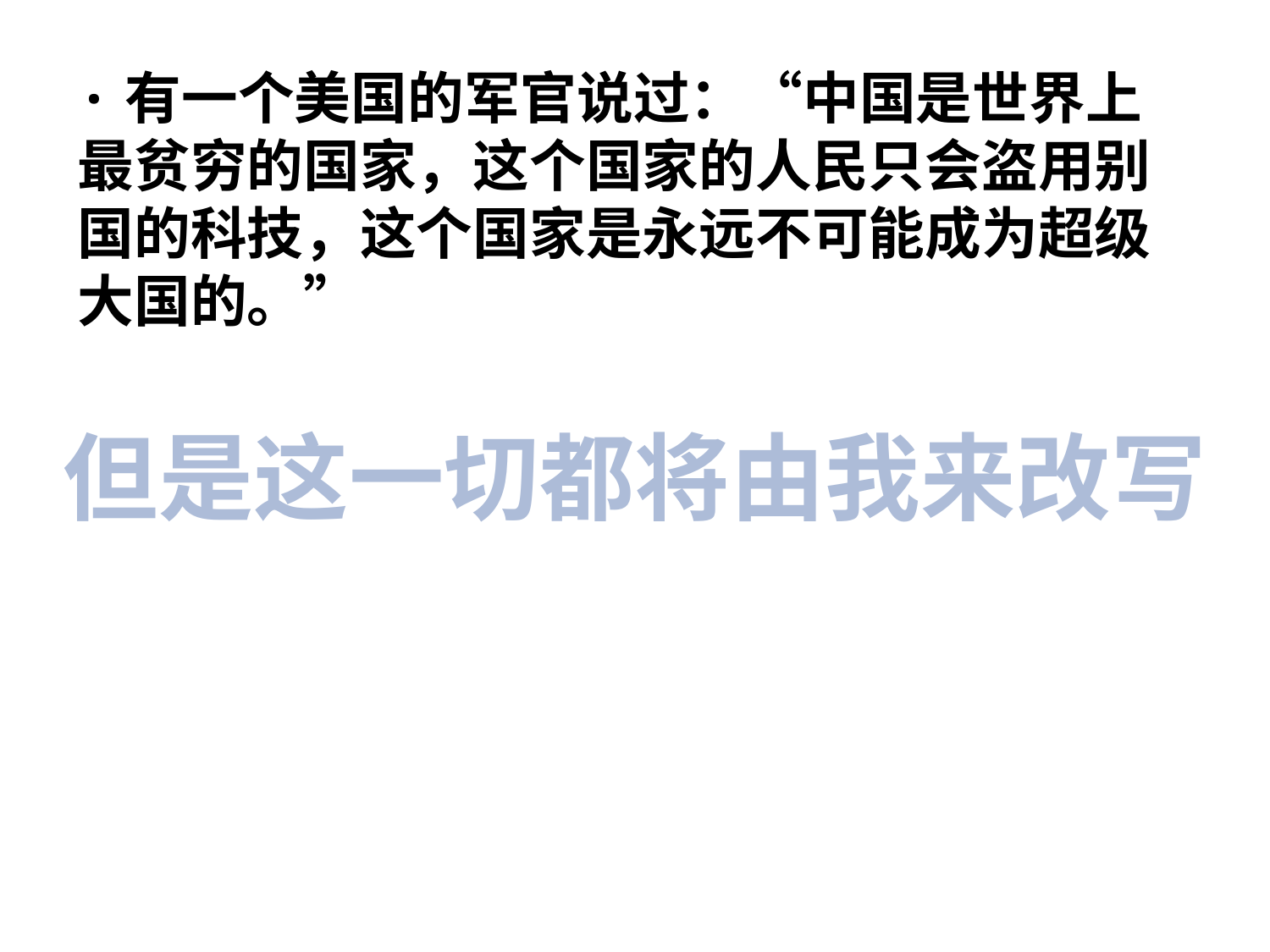

·有一个美国的军官说过：“中国是世界上最贫穷的国家，这个国家的人民只会盗用别国的科技，这个国家是永远不可能成为超级大国的。”

但是这一切都将由我来改写